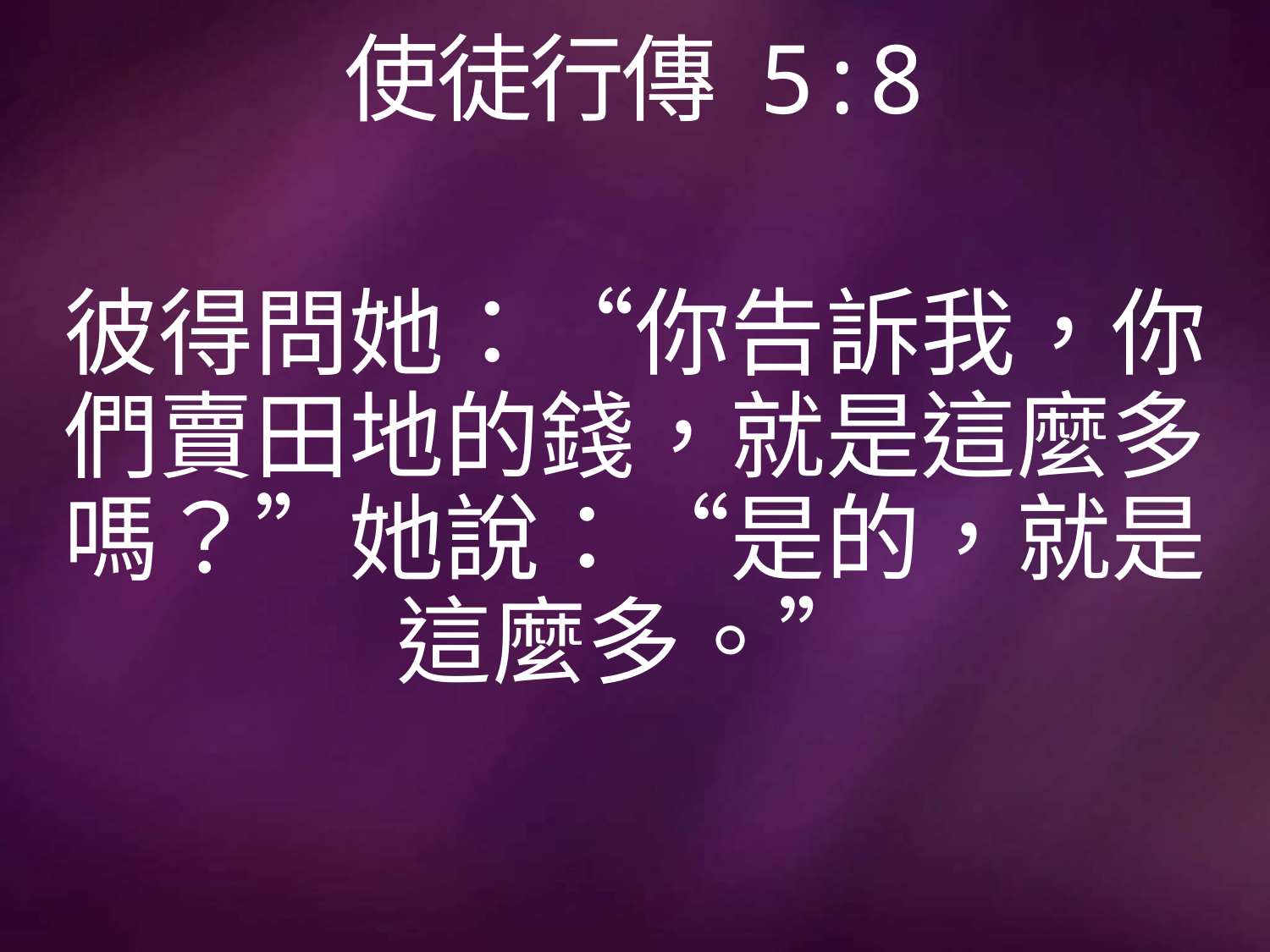

# 使徒行傳 5:8
彼得問她：“你告訴我，你們賣田地的錢，就是這麼多嗎？”她說：“是的，就是這麼多。”